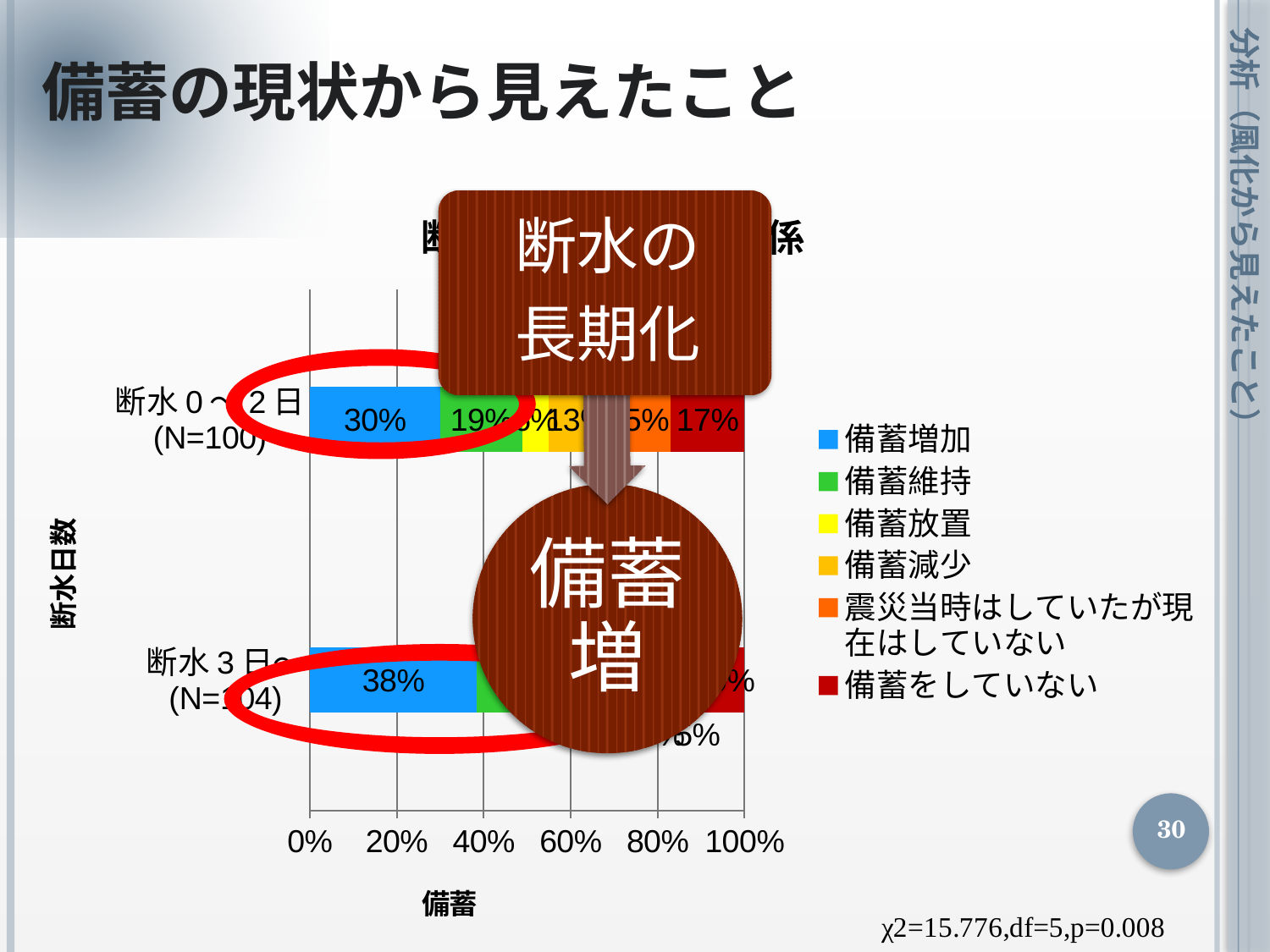

備蓄の現状から見えたこと

### Chart: 断水日数と備蓄の関係

| Category | 備蓄増加 | 備蓄維持 | 備蓄放置 | 備蓄減少 | 震災当時はしていたが現在はしていない | 備蓄をしていない |
|---|---|---|---|---|---|---|
| 断水3日～
(N=104) | 0.3846153846153847 | 0.3365384615384615 | 0.07692307692307693 | 0.05769230769230769 | 0.04807692307692309 | 0.09615384615384617 |
| 断水0～2日
(N=100) | 0.3 | 0.19 | 0.06 | 0.13 | 0.15 | 0.17 |
備蓄増
断水の
長期化
 分析（風化から見えたこと）

30